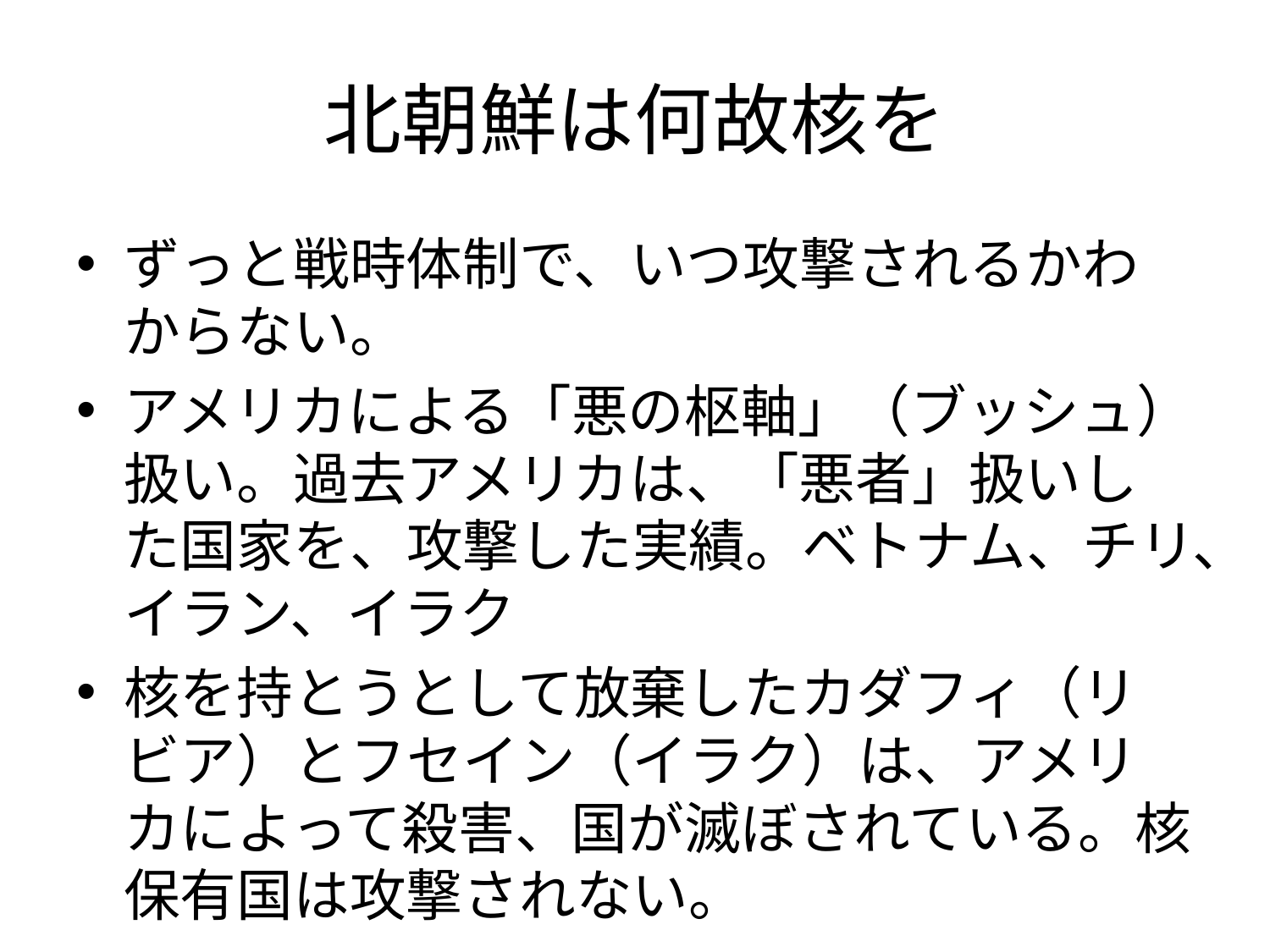

# 北朝鮮は何故核を
ずっと戦時体制で、いつ攻撃されるかわからない。
アメリカによる「悪の枢軸」（ブッシュ）扱い。過去アメリカは、「悪者」扱いした国家を、攻撃した実績。ベトナム、チリ、イラン、イラク
核を持とうとして放棄したカダフィ（リビア）とフセイン（イラク）は、アメリカによって殺害、国が滅ぼされている。核保有国は攻撃されない。